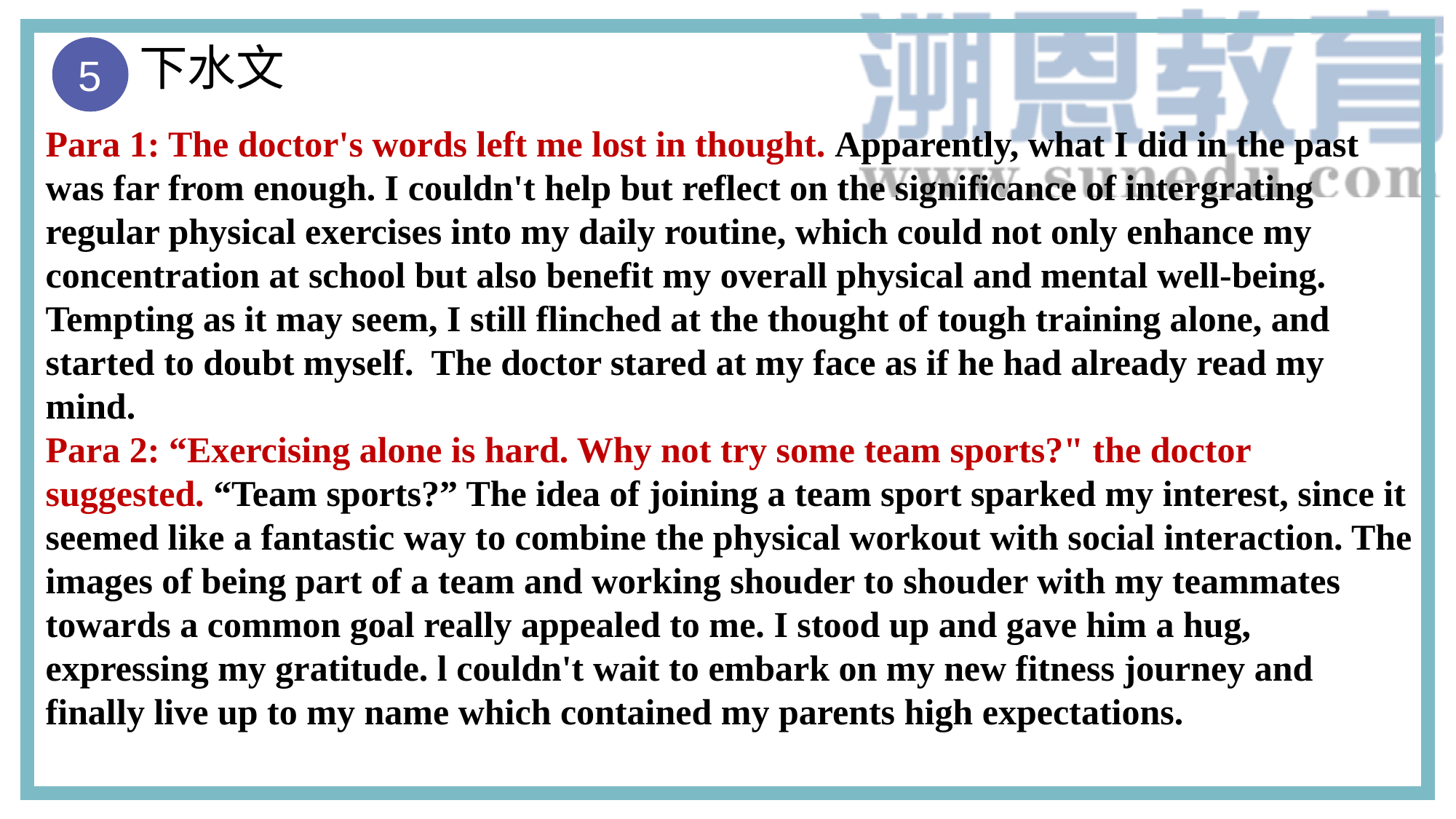

下水文
5
Para 1: The doctor's words left me lost in thought. Apparently, what I did in the past was far from enough. I couldn't help but reflect on the significance of intergrating regular physical exercises into my daily routine, which could not only enhance my concentration at school but also benefit my overall physical and mental well-being. Tempting as it may seem, I still flinched at the thought of tough training alone, and started to doubt myself.  The doctor stared at my face as if he had already read my mind.
Para 2: “Exercising alone is hard. Why not try some team sports?" the doctor suggested. “Team sports?” The idea of joining a team sport sparked my interest, since it seemed like a fantastic way to combine the physical workout with social interaction. The images of being part of a team and working shouder to shouder with my teammates towards a common goal really appealed to me. I stood up and gave him a hug, expressing my gratitude. l couldn't wait to embark on my new fitness journey and finally live up to my name which contained my parents high expectations.